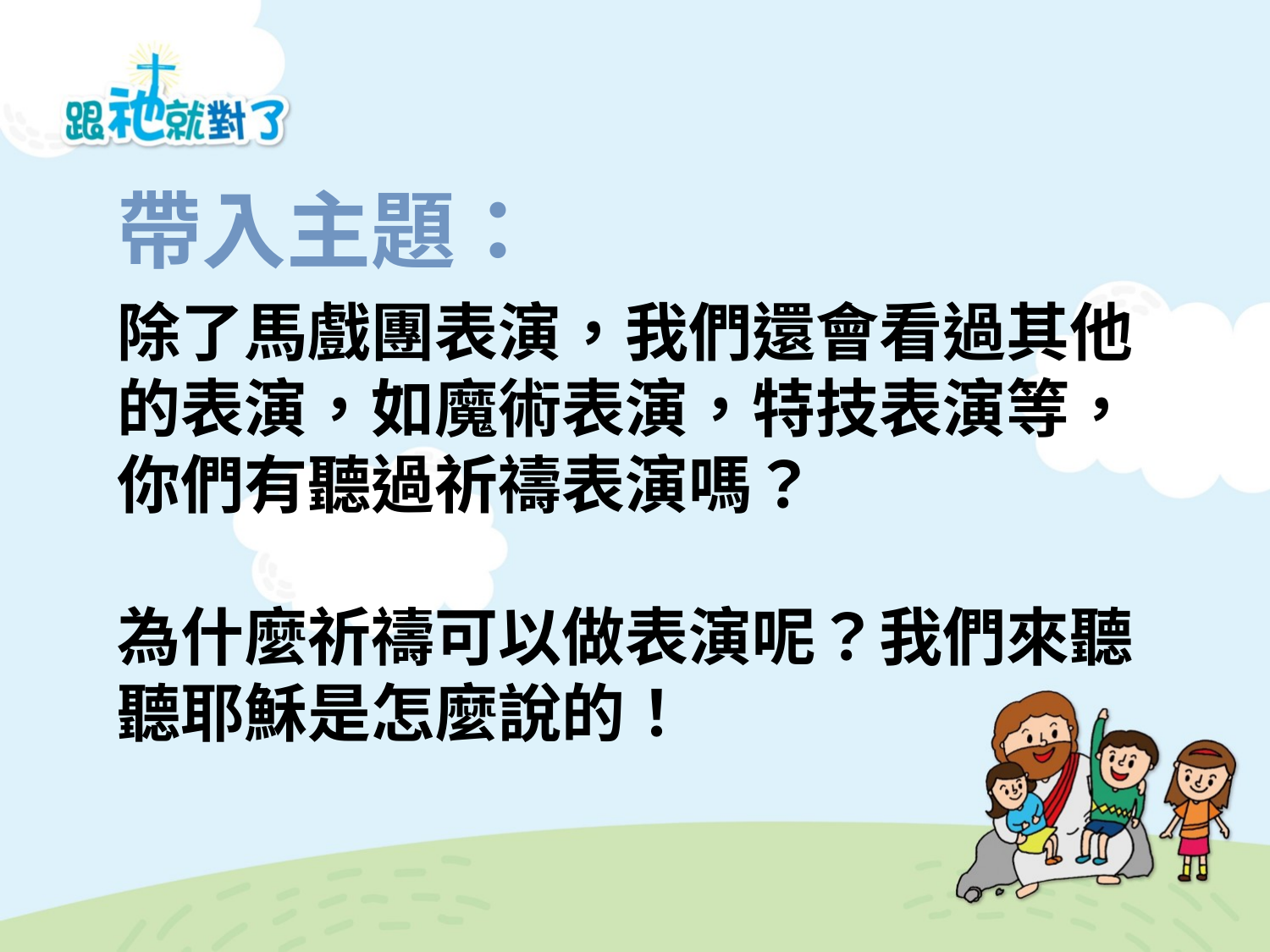

帶入主題：
除了馬戲團表演，我們還會看過其他的表演，如魔術表演，特技表演等，你們有聽過祈禱表演嗎？

為什麼祈禱可以做表演呢？我們來聽聽耶穌是怎麼說的！